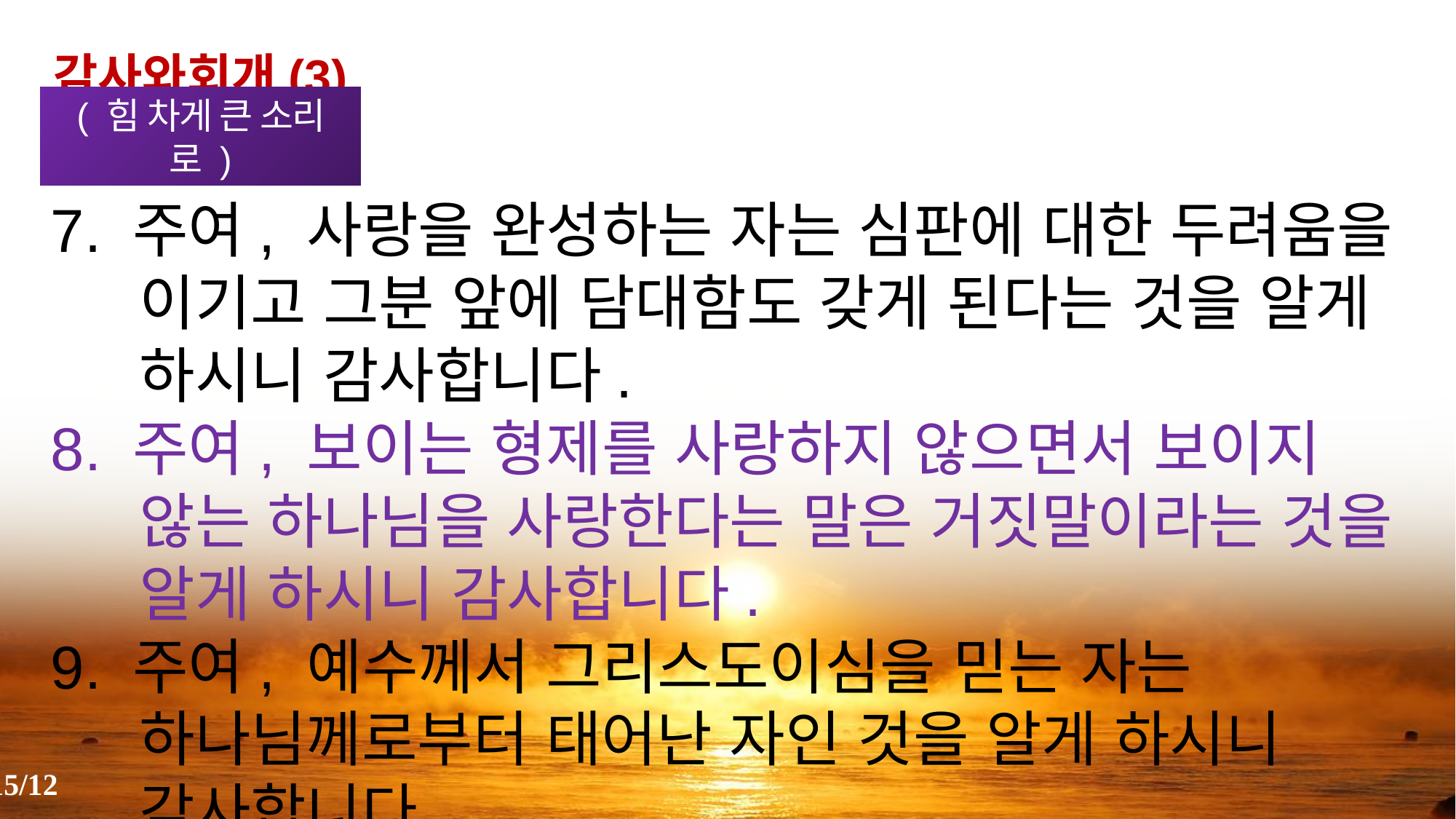

감사와회개(3)

( 힘 차게 큰 소리로 )
7. 주여, 사랑을 완성하는 자는 심판에 대한 두려움을 이기고 그분 앞에 담대함도 갖게 된다는 것을 알게 하시니 감사합니다.
8. 주여, 보이는 형제를 사랑하지 않으면서 보이지 않는 하나님을 사랑한다는 말은 거짓말이라는 것을 알게 하시니 감사합니다.
9. 주여, 예수께서 그리스도이심을 믿는 자는 하나님께로부터 태어난 자인 것을 알게 하시니 감사합니다.